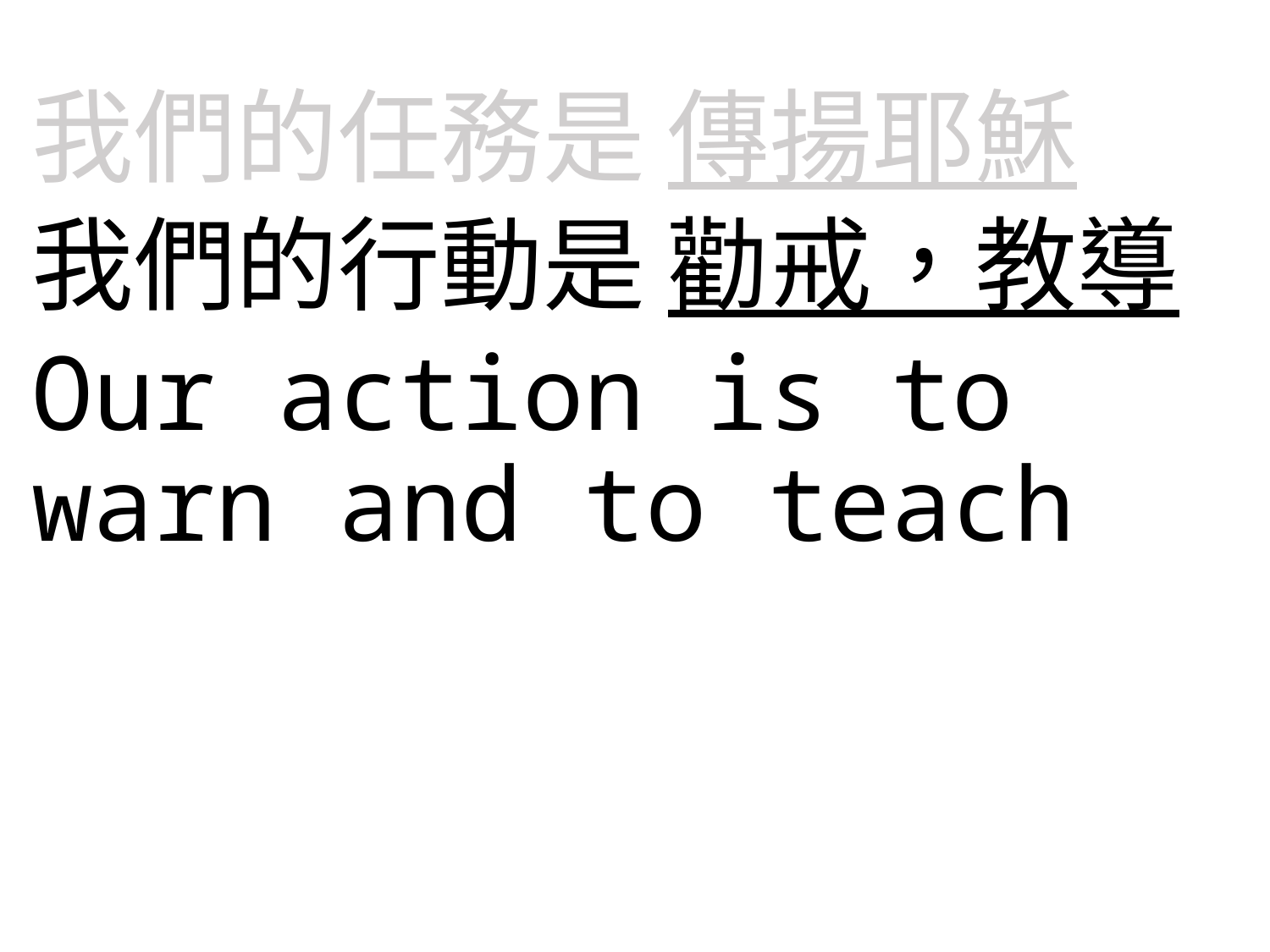

我們的任務是 傳揚耶穌
我們的行動是 勸戒，教導
Our action is to warn and to teach